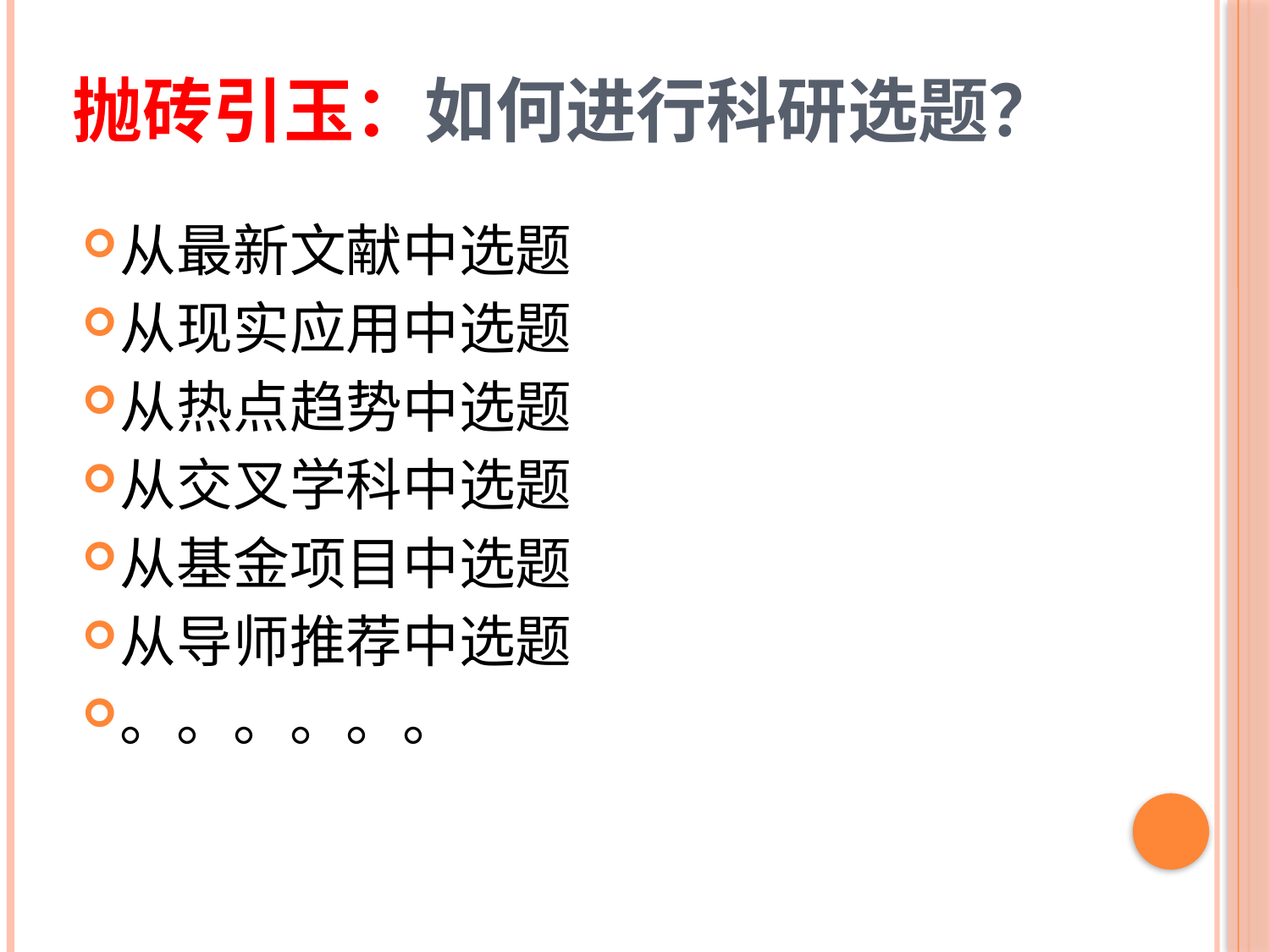

# 抛砖引玉：如何进行科研选题？
从最新文献中选题
从现实应用中选题
从热点趋势中选题
从交叉学科中选题
从基金项目中选题
从导师推荐中选题
。。。。。。